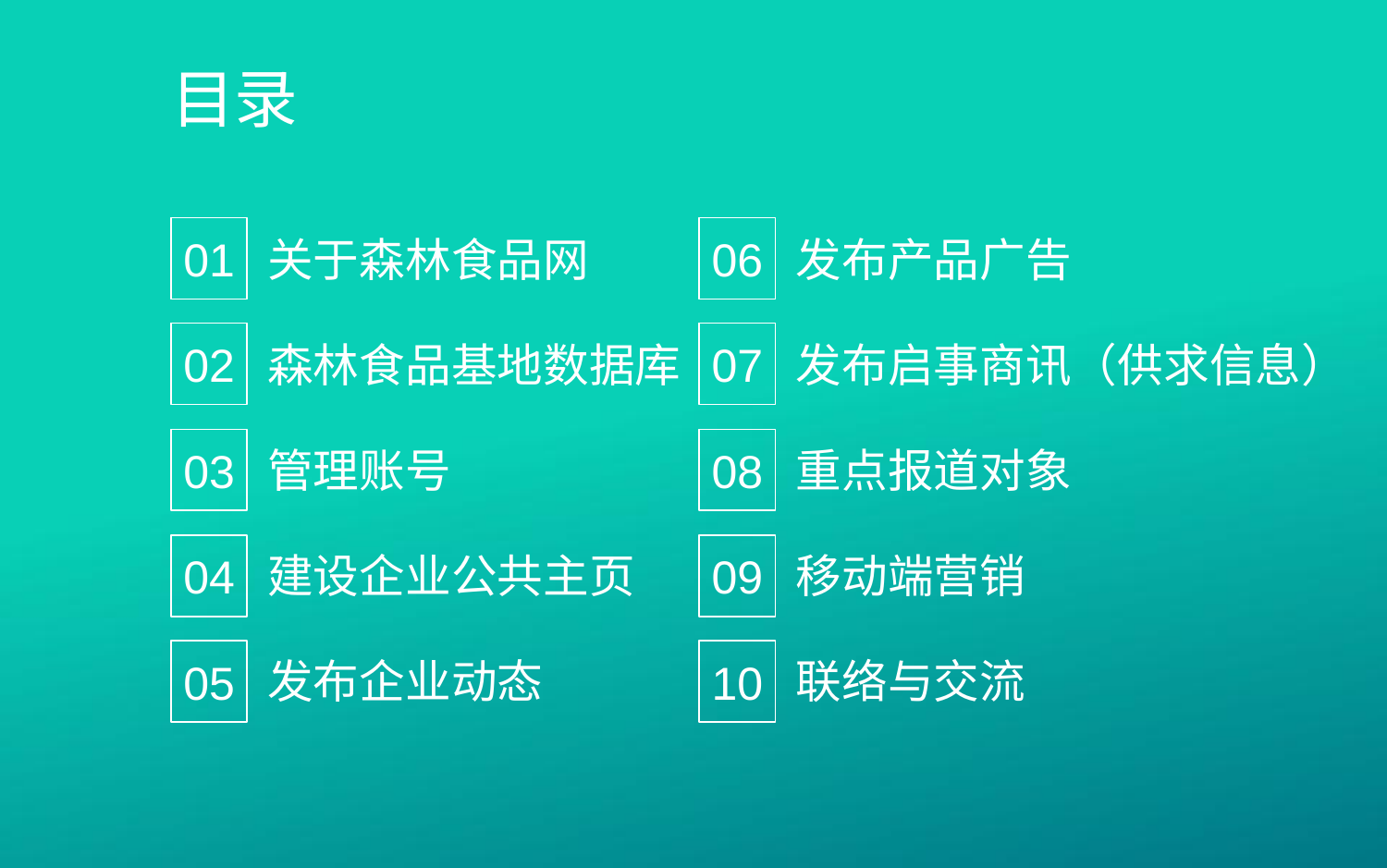

目录
01
关于森林食品网
06
发布产品广告
森林食品基地数据库
发布启事商讯（供求信息）
02
07
管理账号
重点报道对象
03
08
建设企业公共主页
移动端营销
04
09
发布企业动态
联络与交流
05
10